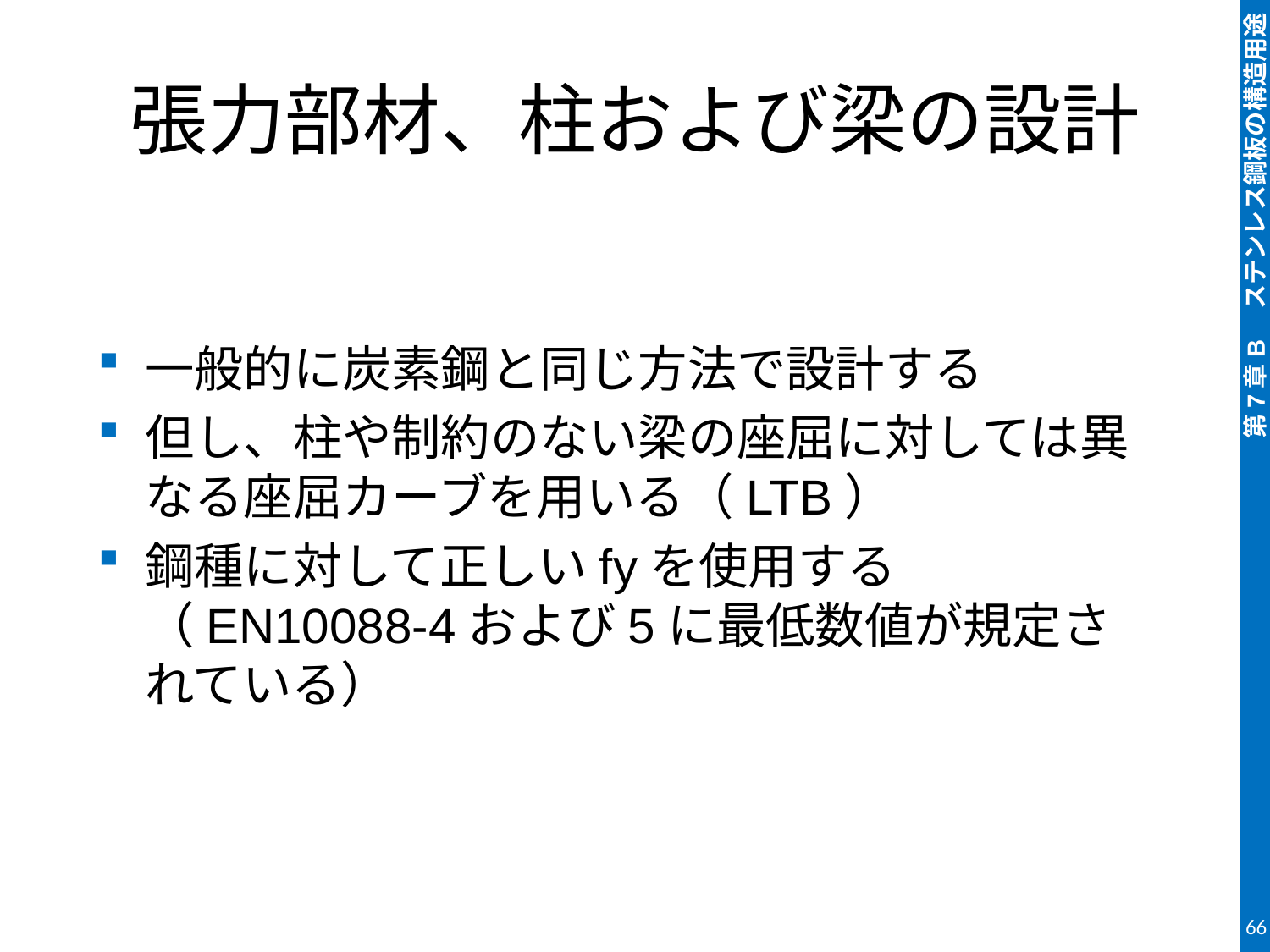

# 張力部材、柱および梁の設計
一般的に炭素鋼と同じ方法で設計する
但し、柱や制約のない梁の座屈に対しては異なる座屈カーブを用いる（LTB）
鋼種に対して正しいfyを使用する（EN10088-4および5に最低数値が規定されている）
66